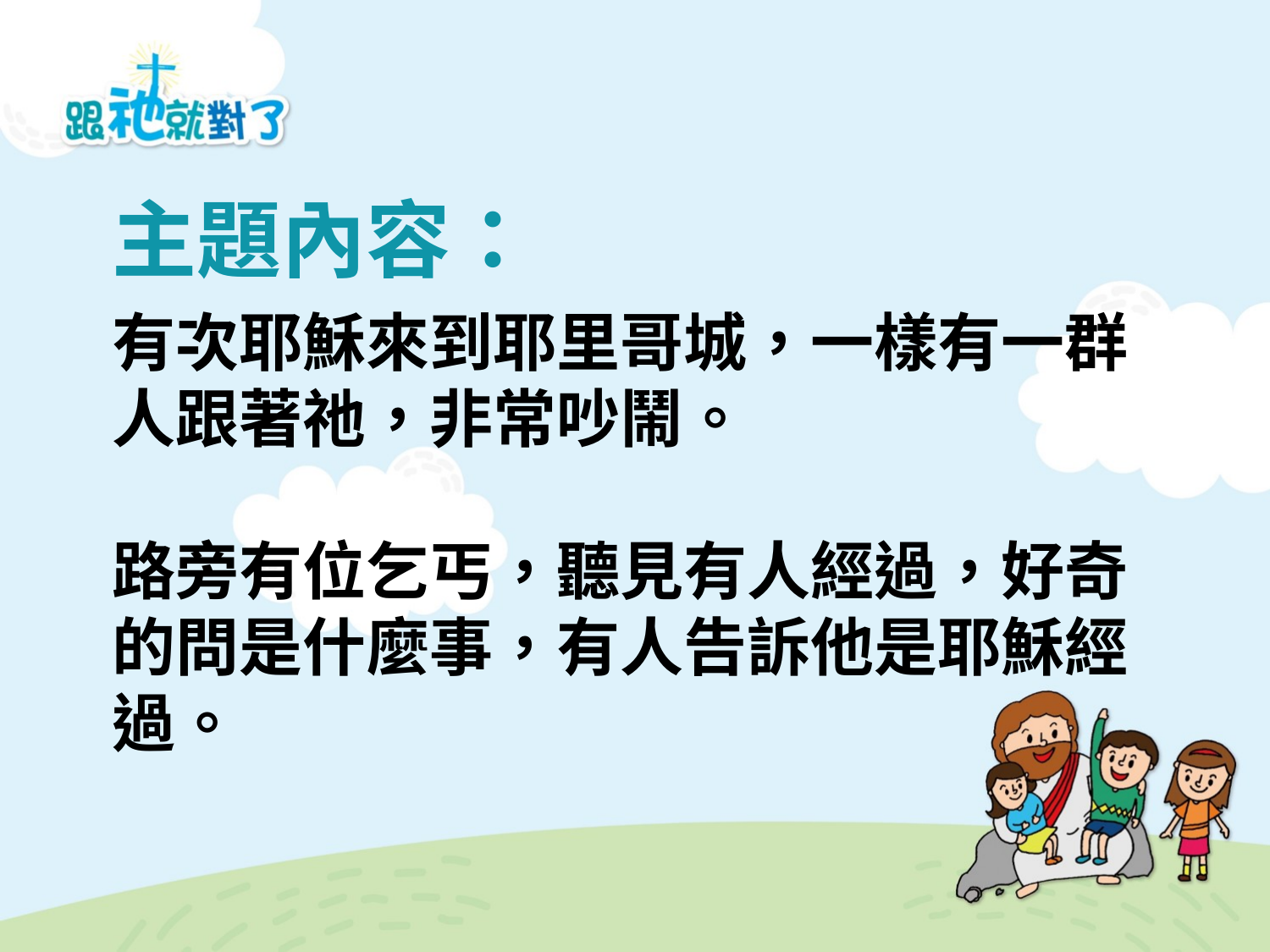

主題內容：
有次耶穌來到耶里哥城，一樣有一群人跟著祂，非常吵鬧。

路旁有位乞丐，聽見有人經過，好奇的問是什麼事，有人告訴他是耶穌經過。